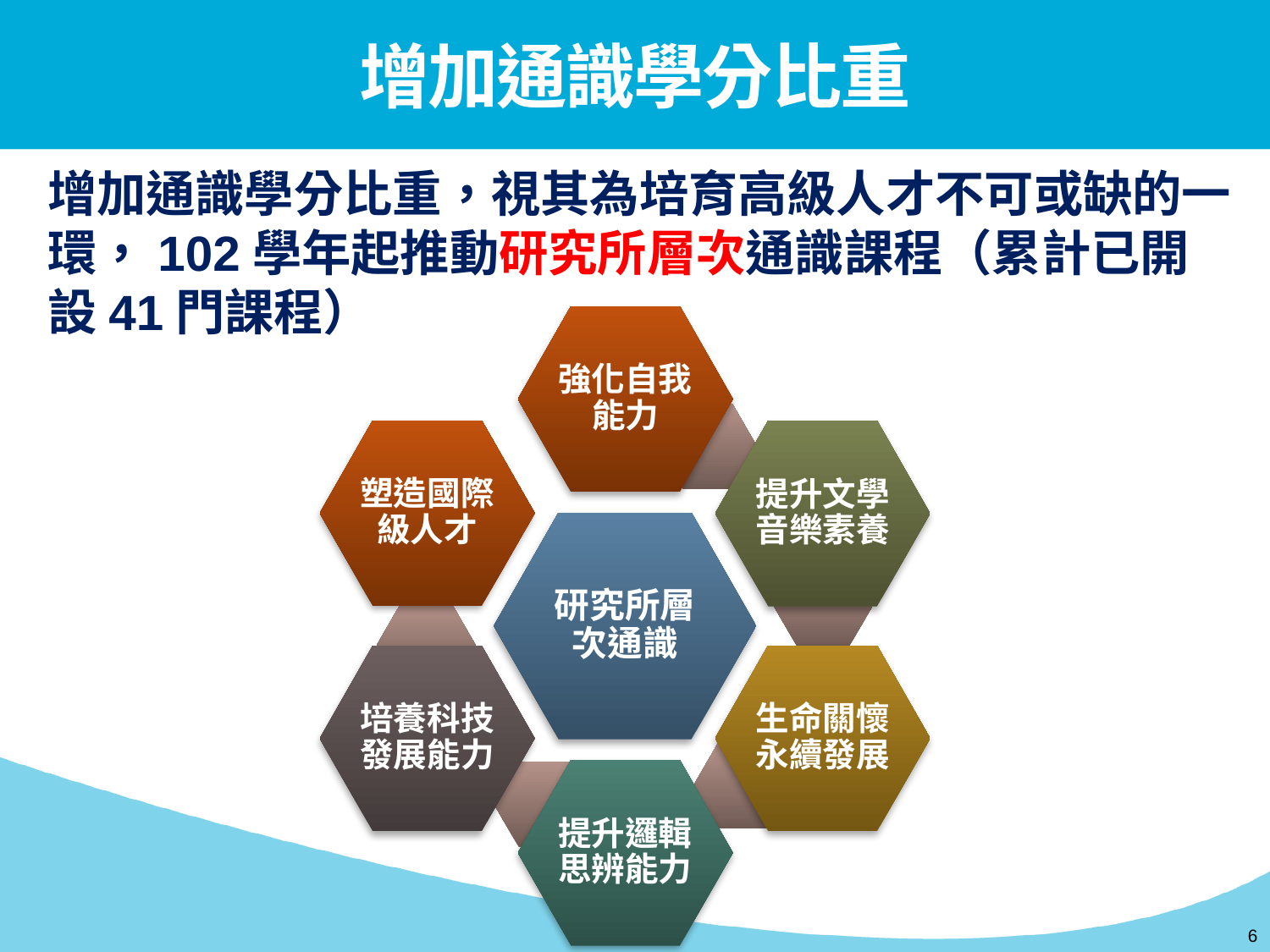

增加通識學分比重
增加通識學分比重，視其為培育高級人才不可或缺的一環，102學年起推動研究所層次通識課程（累計已開設41門課程）

研究所層次通識
強化自我能力
提升文學音樂素養
生命關懷 永續發展
提升邏輯思辨能力
培養科技發展能力
塑造國際級人才
6